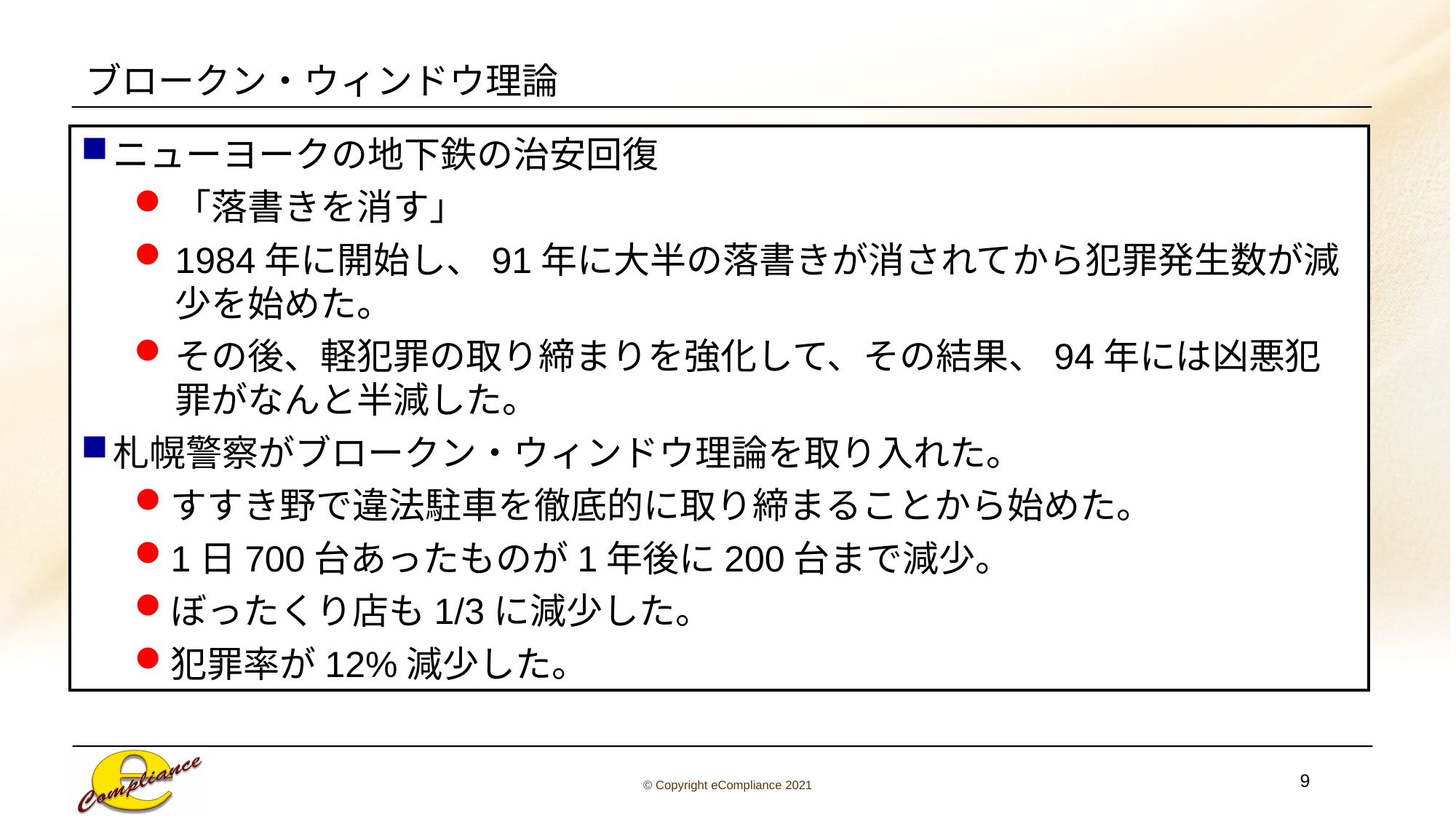

# ブロークン・ウィンドウ理論
ニューヨークの地下鉄の治安回復
「落書きを消す」
1984年に開始し、91年に大半の落書きが消されてから犯罪発生数が減少を始めた。
その後、軽犯罪の取り締まりを強化して、その結果、94年には凶悪犯罪がなんと半減した。
札幌警察がブロークン・ウィンドウ理論を取り入れた。
すすき野で違法駐車を徹底的に取り締まることから始めた。
1日700台あったものが1年後に200台まで減少。
ぼったくり店も1/3に減少した。
犯罪率が12%減少した。